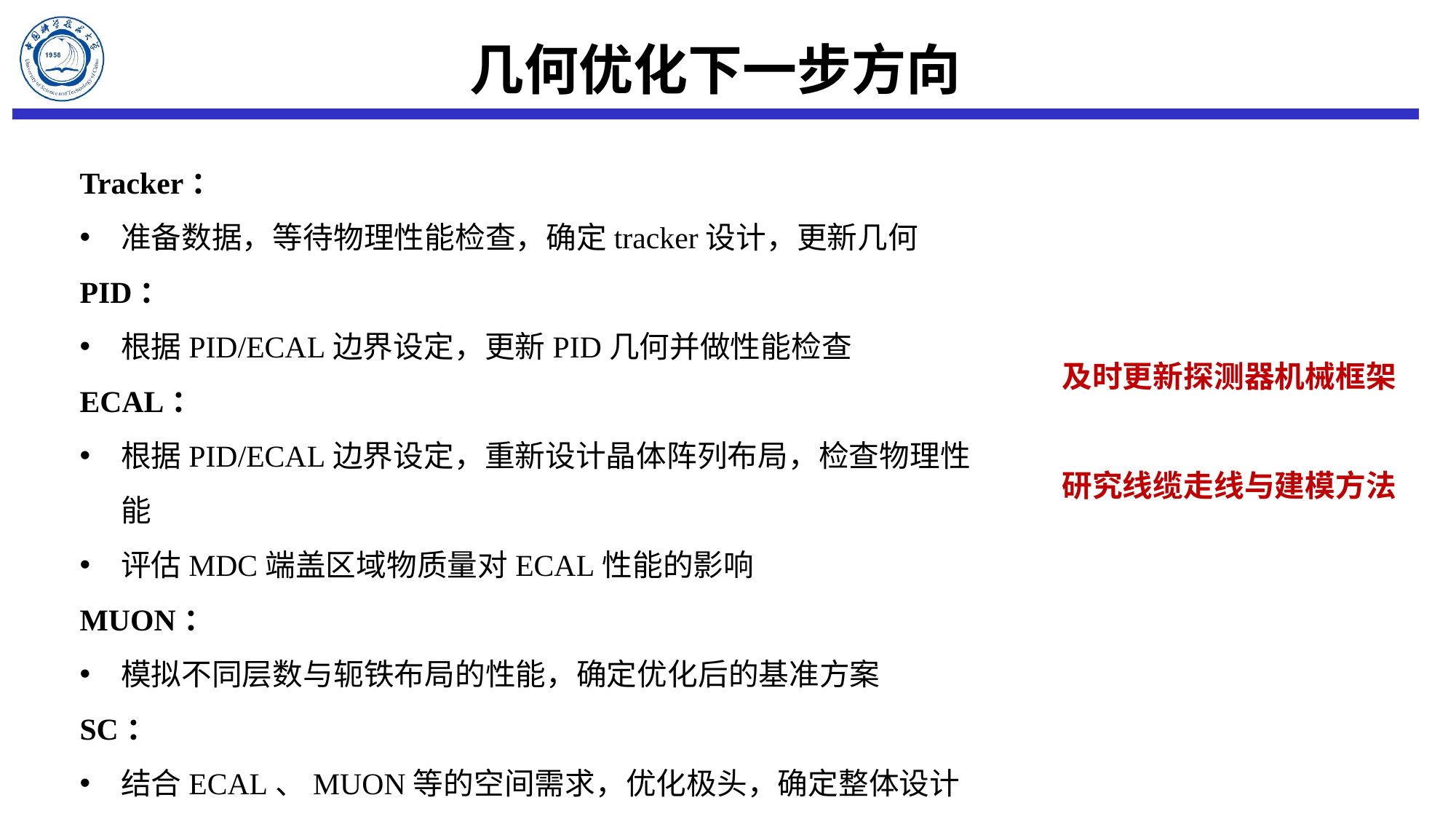

# 几何优化下一步方向
Tracker：
准备数据，等待物理性能检查，确定tracker设计，更新几何
PID：
根据PID/ECAL边界设定，更新PID几何并做性能检查
ECAL：
根据PID/ECAL边界设定，重新设计晶体阵列布局，检查物理性能
评估MDC端盖区域物质量对ECAL性能的影响
MUON：
模拟不同层数与轭铁布局的性能，确定优化后的基准方案
SC：
结合ECAL、MUON等的空间需求，优化极头，确定整体设计
及时更新探测器机械框架

研究线缆走线与建模方法